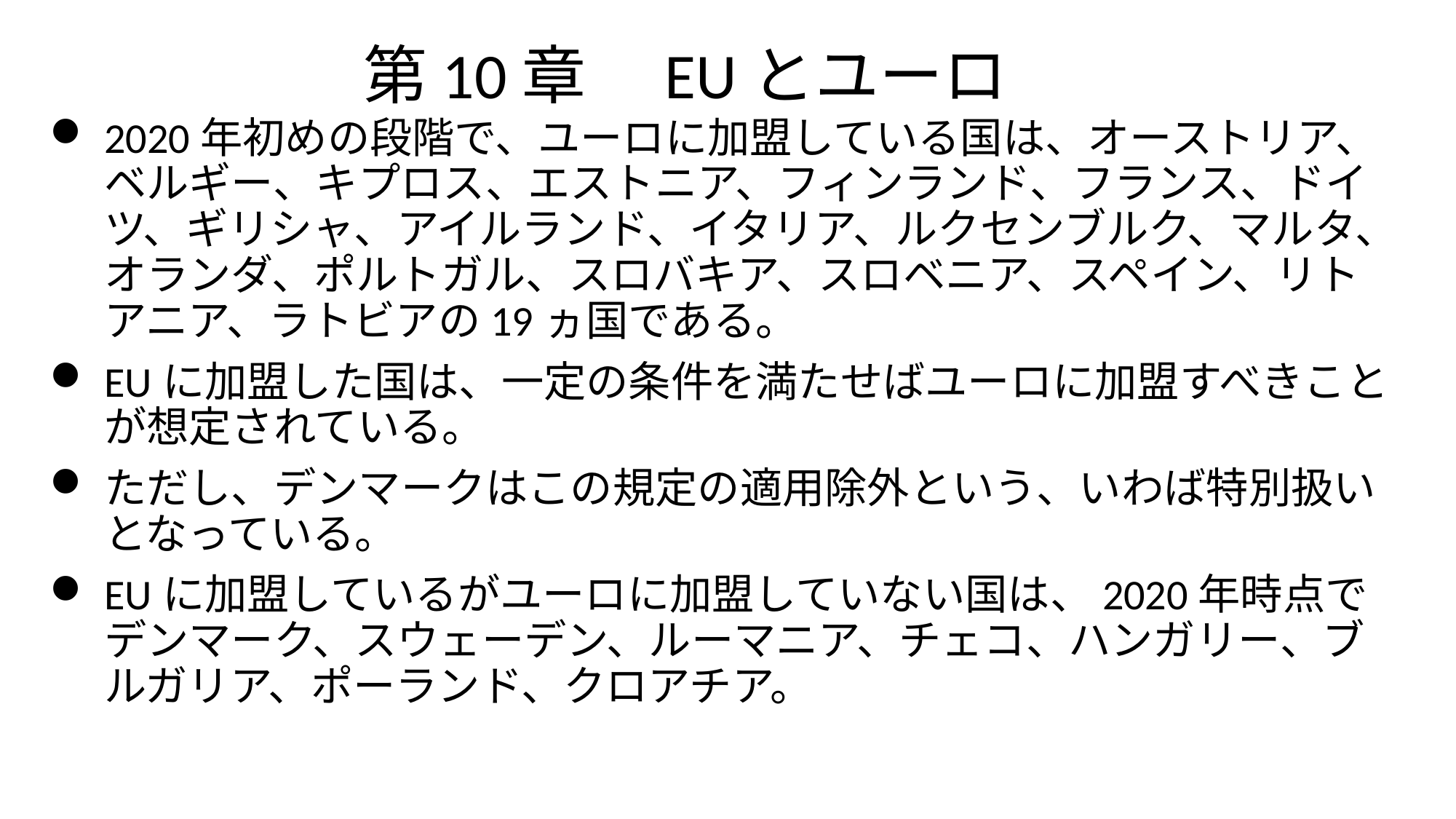

# 第10章　EUとユーロ
2020年初めの段階で、ユーロに加盟している国は、オーストリア、ベルギー、キプロス、エストニア、フィンランド、フランス、ドイツ、ギリシャ、アイルランド、イタリア、ルクセンブルク、マルタ、オランダ、ポルトガル、スロバキア、スロベニア、スペイン、リトアニア、ラトビアの19ヵ国である。
EUに加盟した国は、一定の条件を満たせばユーロに加盟すべきことが想定されている。
ただし、デンマークはこの規定の適用除外という、いわば特別扱いとなっている。
EUに加盟しているがユーロに加盟していない国は、2020年時点でデンマーク、スウェーデン、ルーマニア、チェコ、ハンガリー、ブルガリア、ポーランド、クロアチア。